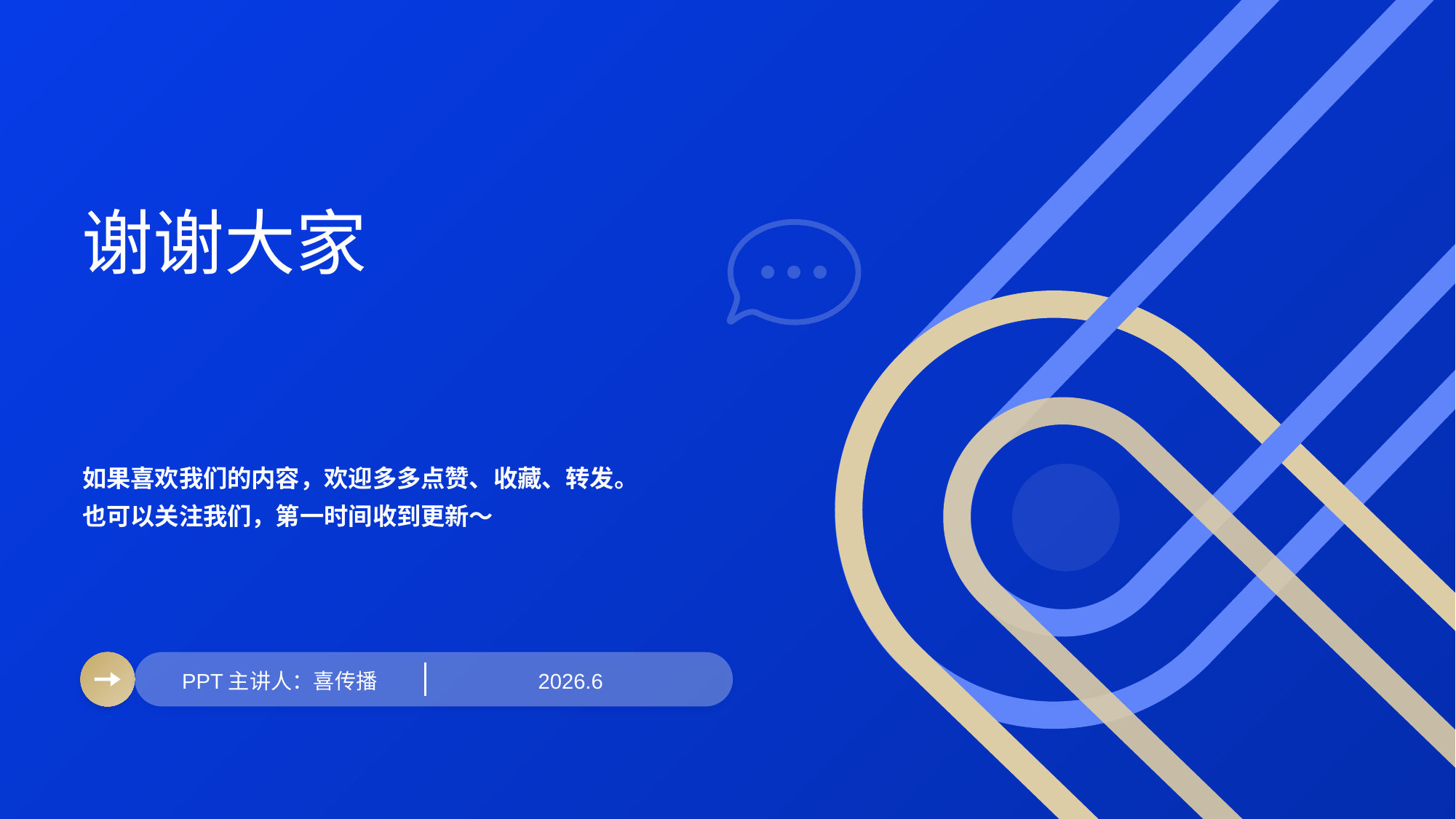

谢谢大家

如果喜欢我们的内容，欢迎多多点赞、收藏、转发。也可以关注我们，第一时间收到更新～

PPT主讲人：喜传播
2026.6